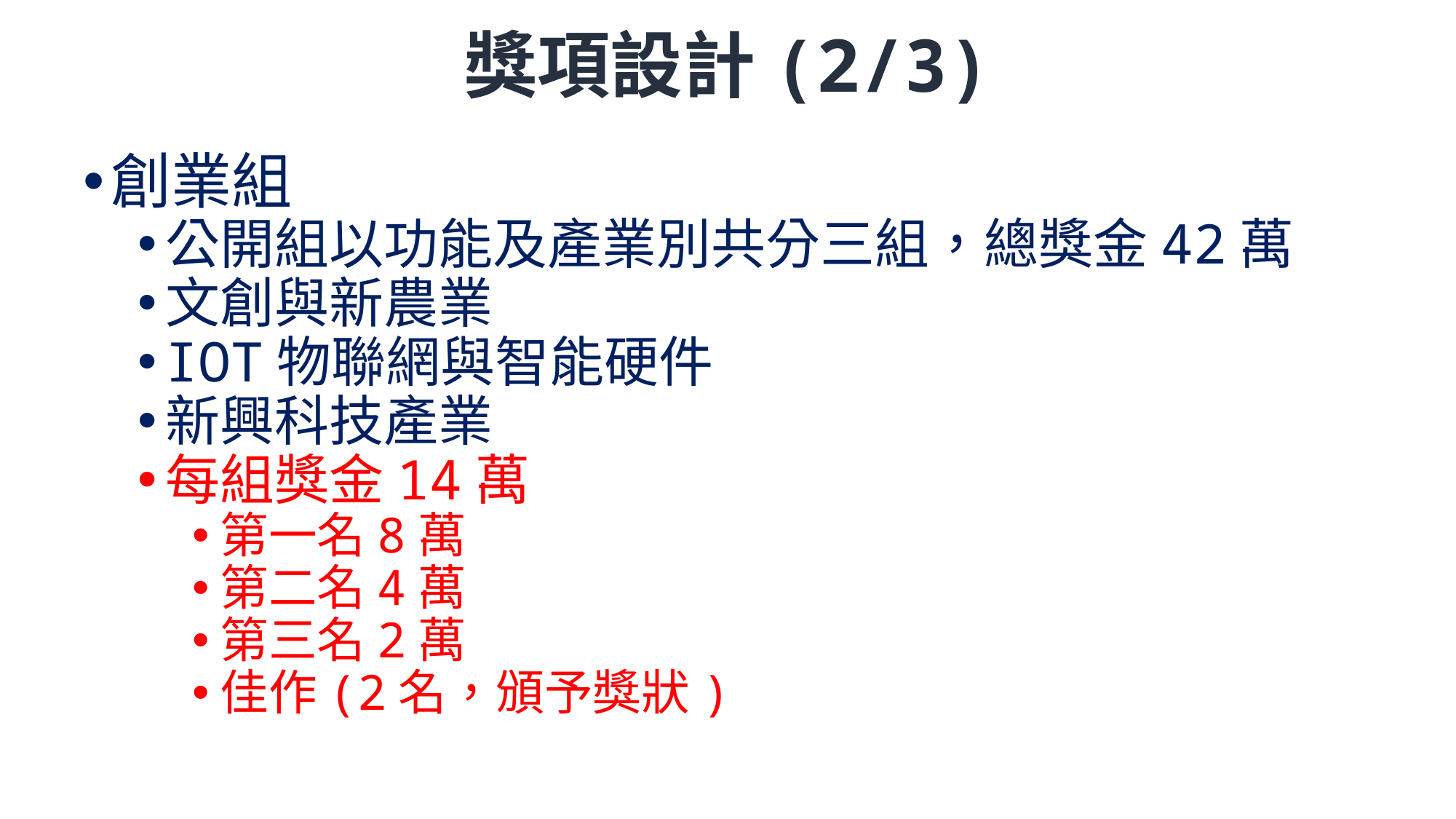

# 獎項設計(2/3)
創業組
公開組以功能及產業別共分三組，總獎金42萬
文創與新農業
IOT物聯網與智能硬件
新興科技產業
每組獎金14萬
第一名8萬
第二名4萬
第三名2萬
佳作(2名，頒予獎狀)